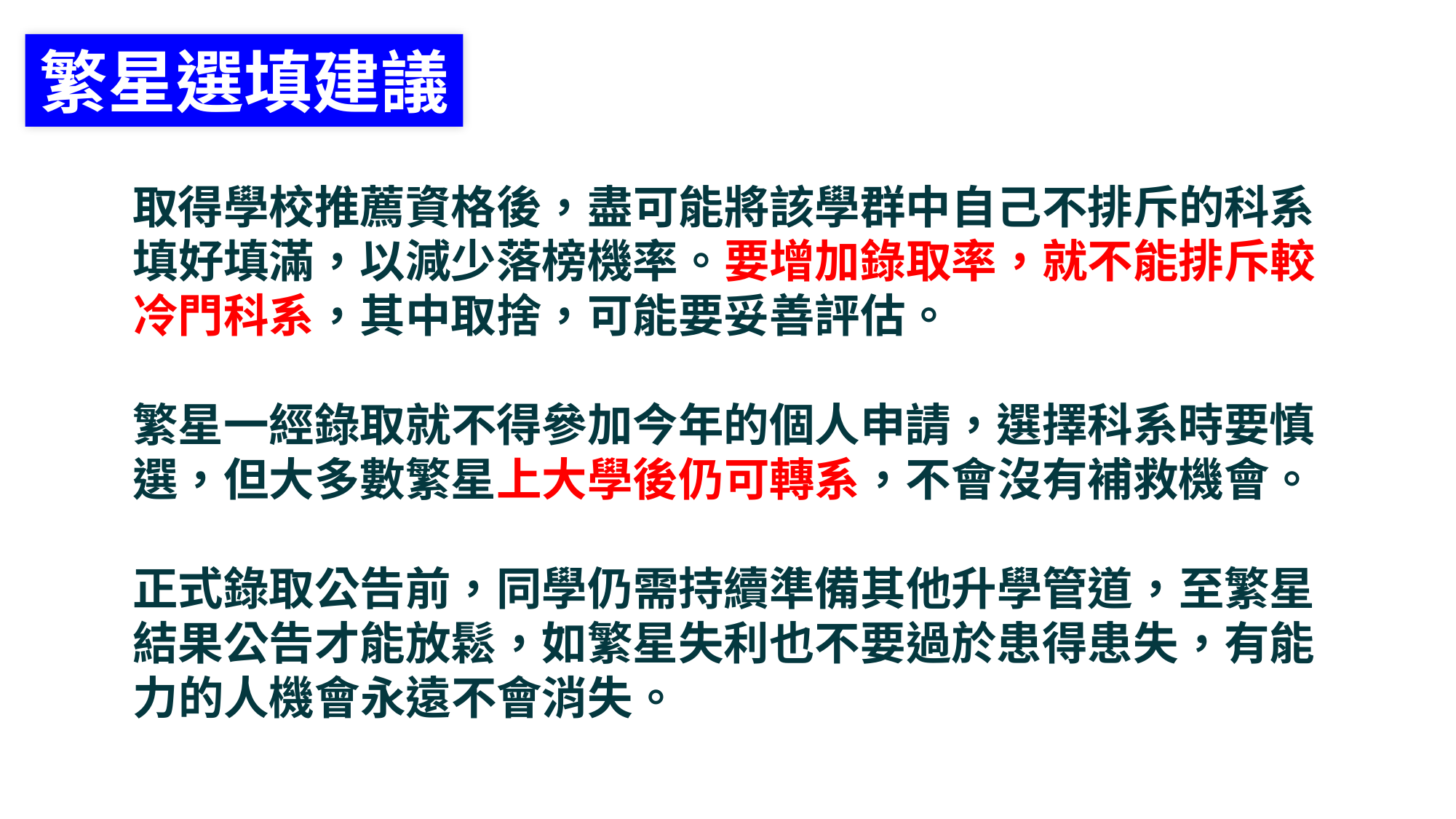

繁星選填建議
取得學校推薦資格後，盡可能將該學群中自己不排斥的科系填好填滿，以減少落榜機率。要增加錄取率，就不能排斥較冷門科系，其中取捨，可能要妥善評估。

繁星一經錄取就不得參加今年的個人申請，選擇科系時要慎選，但大多數繁星上大學後仍可轉系，不會沒有補救機會。

正式錄取公告前，同學仍需持續準備其他升學管道，至繁星結果公告才能放鬆，如繁星失利也不要過於患得患失，有能力的人機會永遠不會消失。